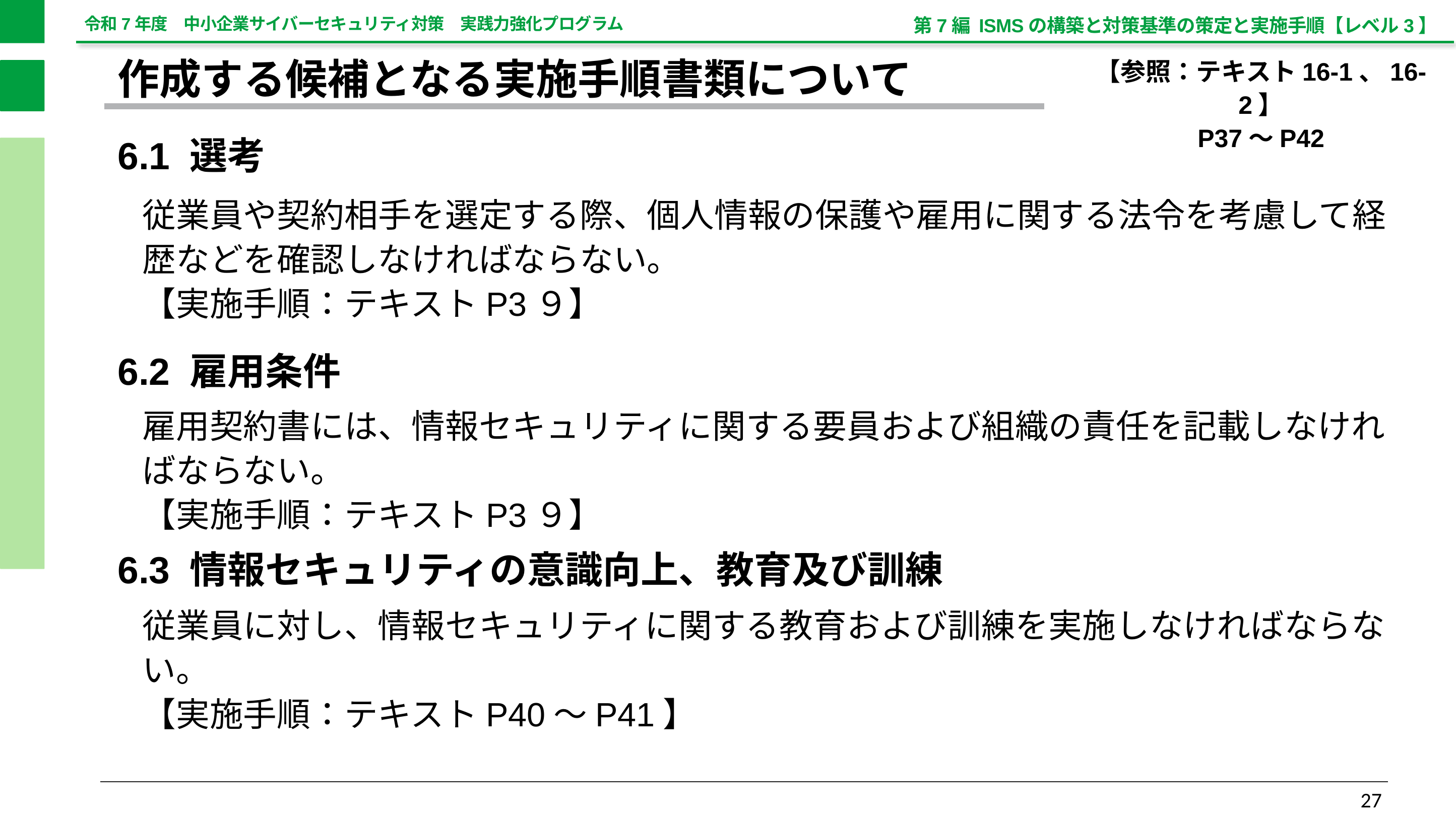

第7編 ISMSの構築と対策基準の策定と実施手順【レベル3】
【参照：テキスト16-1、16-2】
P37～P42
作成する候補となる実施手順書類について
6.1 選考
従業員や契約相手を選定する際、個人情報の保護や雇用に関する法令を考慮して経歴などを確認しなければならない。
【実施手順：テキストP3９】
6.2 雇用条件
雇用契約書には、情報セキュリティに関する要員および組織の責任を記載しなければならない。
【実施手順：テキストP3９】
6.3 情報セキュリティの意識向上、教育及び訓練
従業員に対し、情報セキュリティに関する教育および訓練を実施しなければならない。
【実施手順：テキストP40～P41】